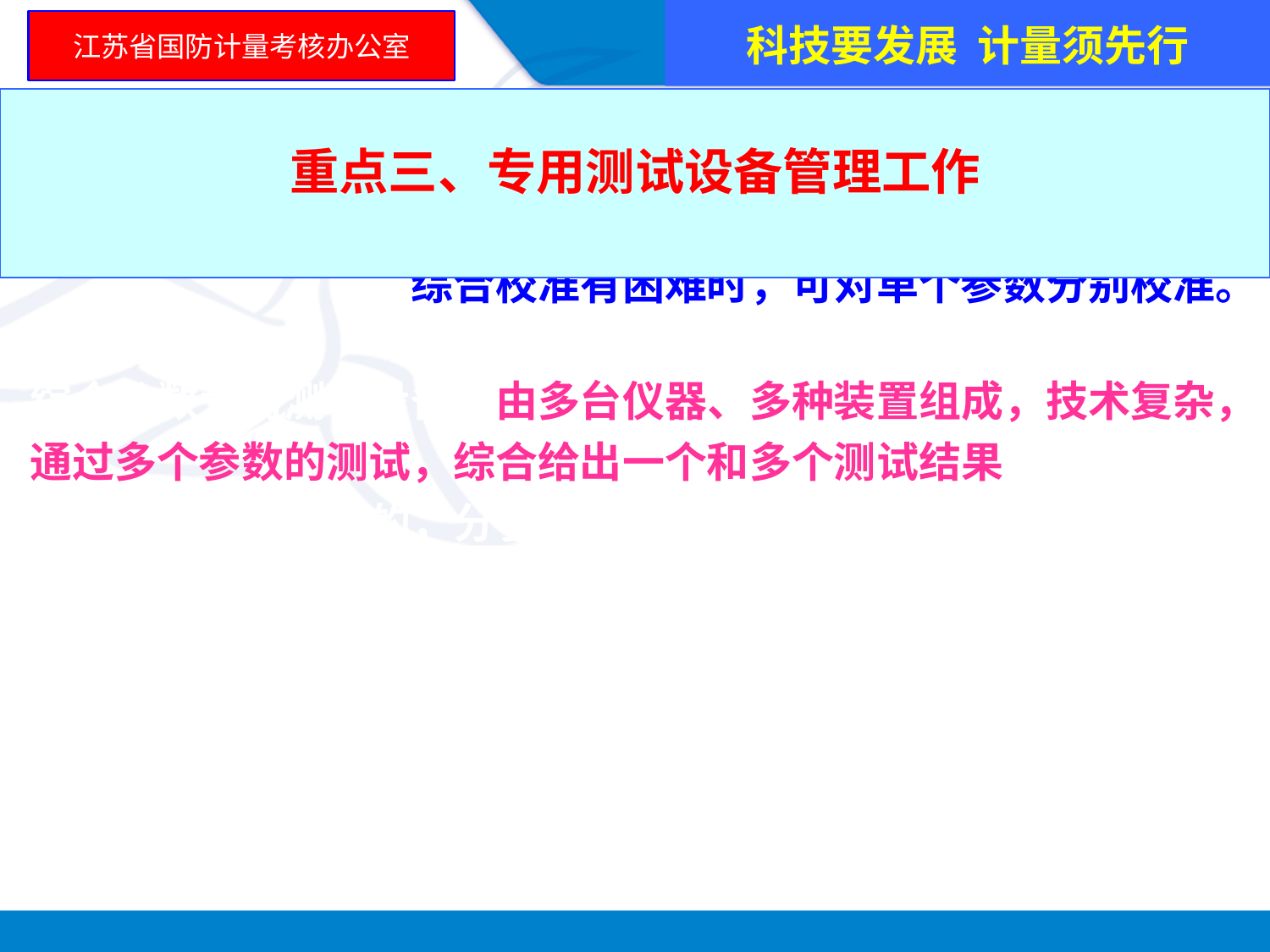

科技要发展  计量须先行
江苏省国防计量考核办公室
重点三、专用测试设备管理工作

对有综合参数的专用测试设备，应根据使用要求进行综合校准。当综合校准有困难时，可对单个参数分别校准。

综合参数专用测试设备（由多台仪器、多种装置组成，技术复杂，通过多个参数的测试，综合给出一个和多个测试结果）中有些参数是相互耦合或影响的，分参数校准无法评价其量值的准确性，应优先进行综合校准；
一般只有当无法实现综合校准时，可以对直接测试的各个参数或单台仪器分别进行校准，但对专用测试设备的综合参数应进行整体评价。